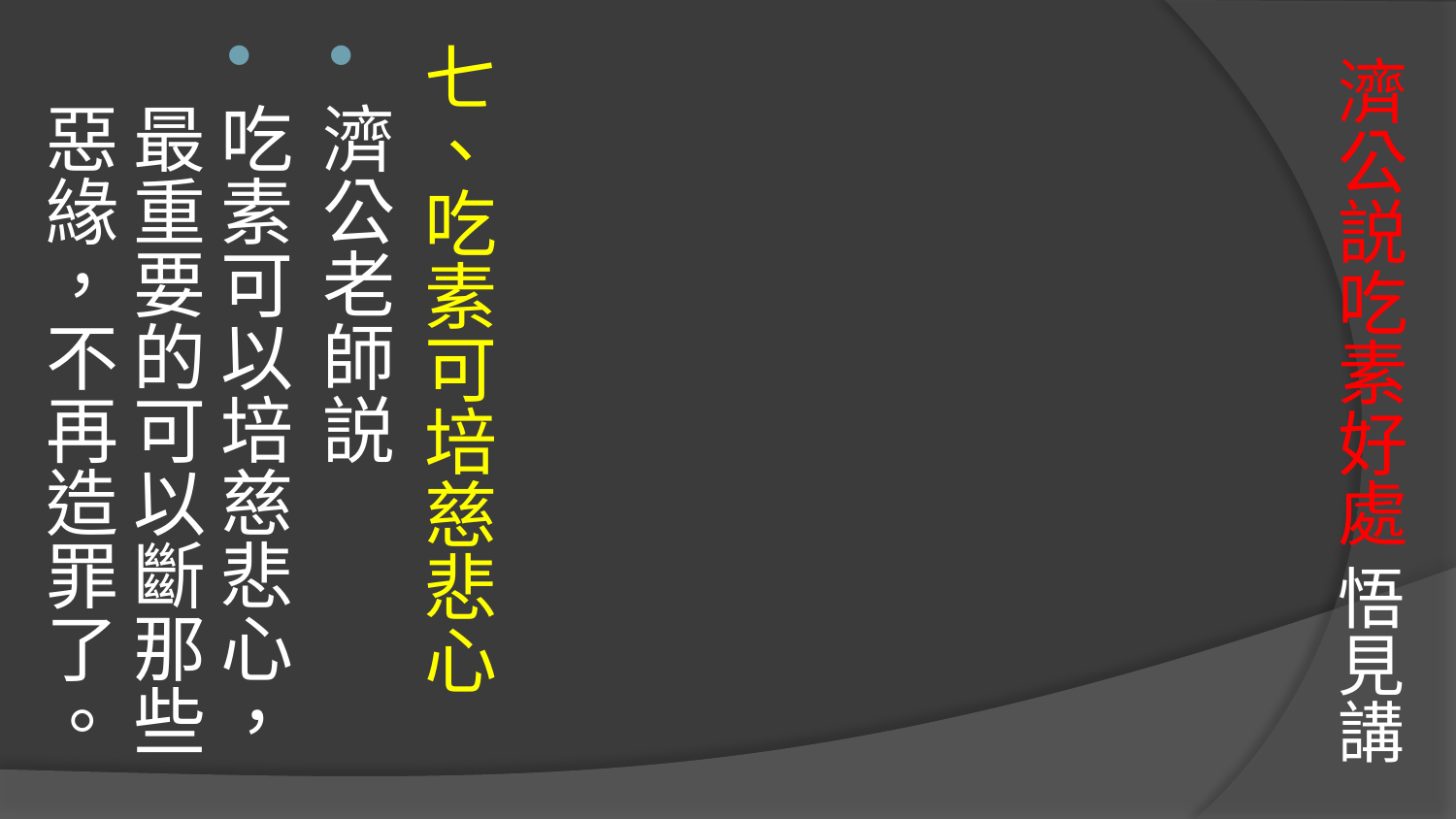

七、吃素可培慈悲心
濟公老師説
吃素可以培慈悲心，最重要的可以斷那些惡緣，不再造罪了。
# 濟公説吃素好處 悟見講